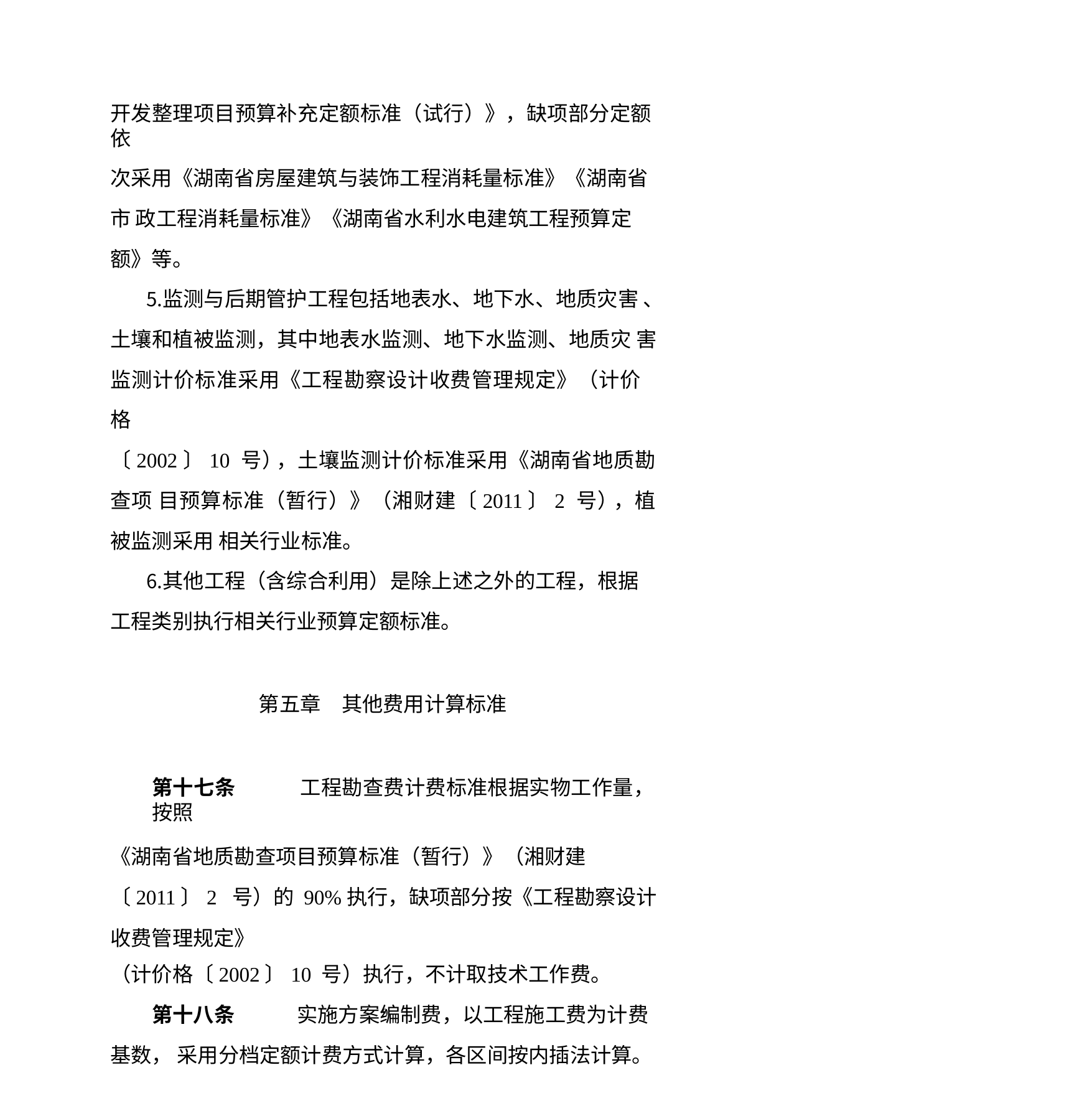

开发整理项目预算补充定额标准（试行）》，缺项部分定额依
次采用《湖南省房屋建筑与装饰工程消耗量标准》《湖南省市 政工程消耗量标准》《湖南省水利水电建筑工程预算定额》等。
监测与后期管护工程包括地表水、地下水、地质灾害 、土壤和植被监测，其中地表水监测、地下水监测、地质灾 害监测计价标准采用《工程勘察设计收费管理规定》（计价 格
〔2002〕10 号），土壤监测计价标准采用《湖南省地质勘查项 目预算标准（暂行）》（湘财建〔2011〕2 号），植被监测采用 相关行业标准。
其他工程（含综合利用）是除上述之外的工程，根据 工程类别执行相关行业预算定额标准。

第五章	其他费用计算标准

第十七条	工程勘查费计费标准根据实物工作量，按照
《湖南省地质勘查项目预算标准（暂行）》（湘财建〔2011〕2  号）的 90%执行，缺项部分按《工程勘察设计收费管理规定》
（计价格〔2002〕10 号）执行，不计取技术工作费。
第十八条	实施方案编制费，以工程施工费为计费基数， 采用分档定额计费方式计算，各区间按内插法计算。
9